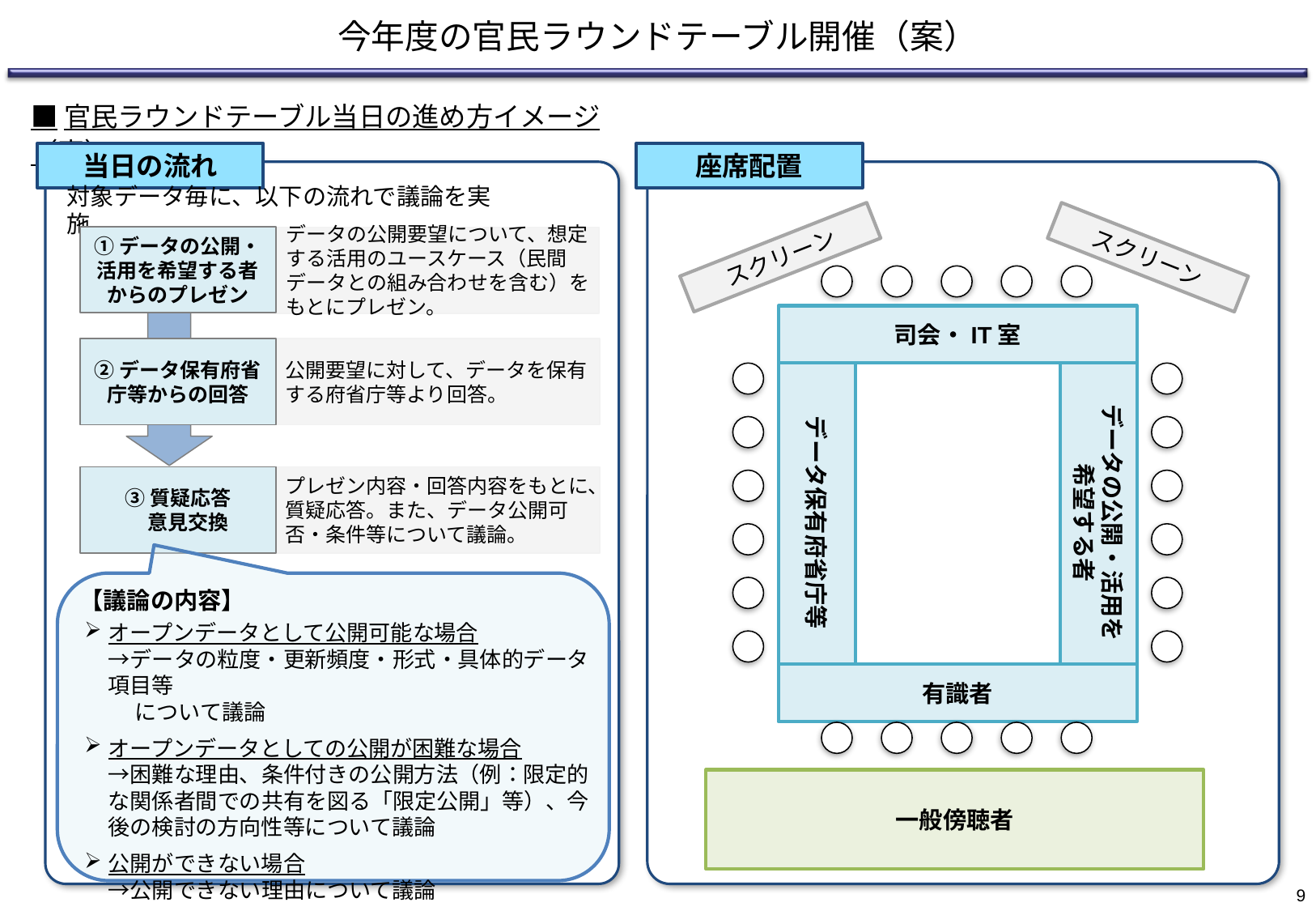

# 今年度の官民ラウンドテーブル開催（案）
■官民ラウンドテーブル当日の進め方イメージ（案）
当日の流れ
座席配置

対象データ毎に、以下の流れで議論を実施。
①データの公開・活用を希望する者
からのプレゼン
データの公開要望について、想定する活用のユースケース（民間データとの組み合わせを含む）をもとにプレゼン。
スクリーン
スクリーン

司会・IT室
公開要望に対して、データを保有する府省庁等より回答。
②データ保有府省庁等からの回答
データ保有府省庁等
データの公開・活用を
希望する者

③質疑応答
　意見交換
プレゼン内容・回答内容をもとに、質疑応答。また、データ公開可否・条件等について議論。

【議論の内容】
オープンデータとして公開可能な場合
→データの粒度・更新頻度・形式・具体的データ項目等
　 について議論
オープンデータとしての公開が困難な場合
→困難な理由、条件付きの公開方法（例：限定的な関係者間での共有を図る「限定公開」等）、今後の検討の方向性等について議論
公開ができない場合
→公開できない理由について議論

有識者

一般傍聴者
9